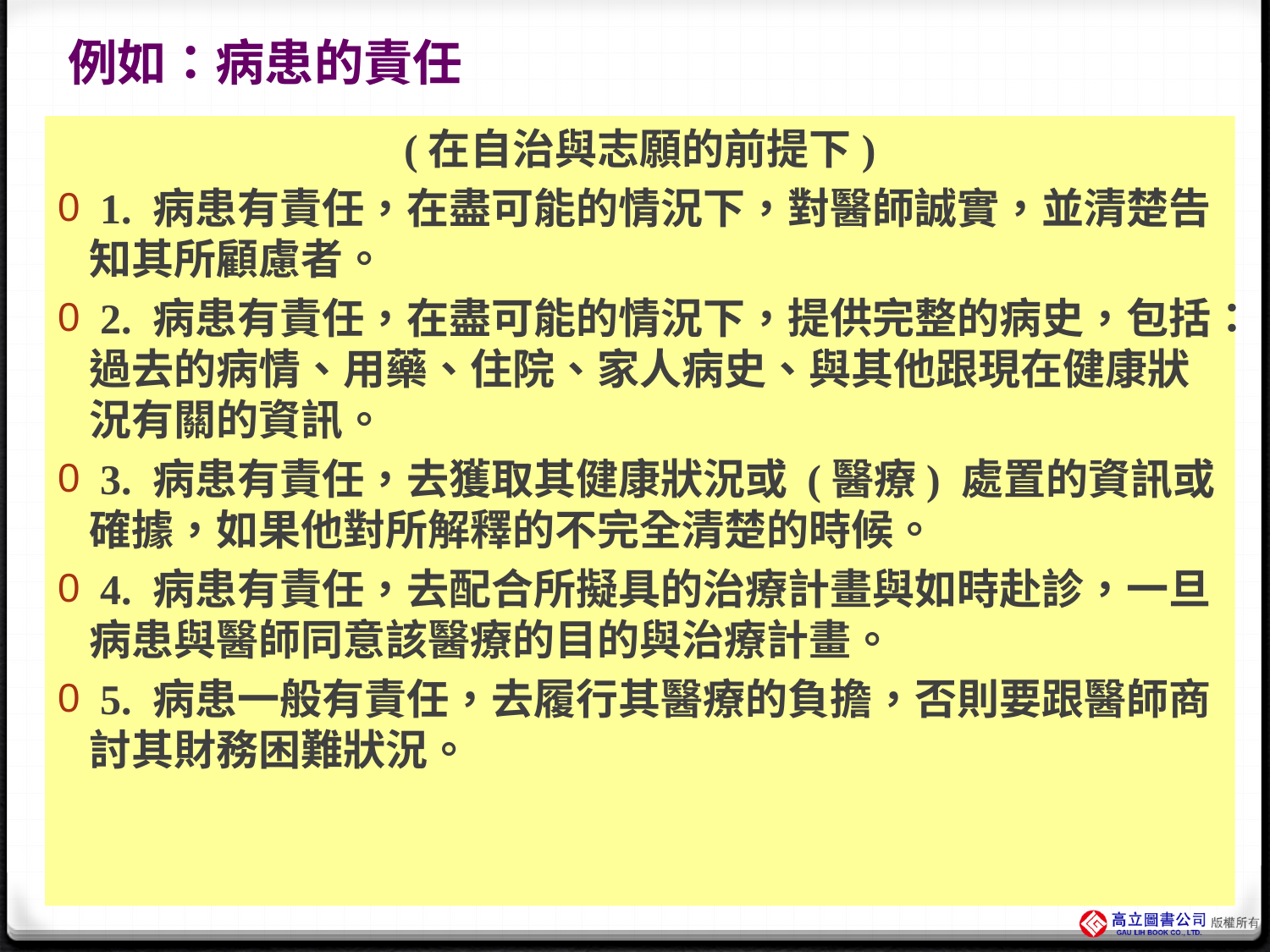

# 例如：病患的責任
(在自治與志願的前提下)
 1. 病患有責任，在盡可能的情況下，對醫師誠實，並清楚告知其所顧慮者。
 2. 病患有責任，在盡可能的情況下，提供完整的病史，包括：過去的病情、用藥、住院、家人病史、與其他跟現在健康狀況有關的資訊。
 3. 病患有責任，去獲取其健康狀況或 (醫療) 處置的資訊或確據，如果他對所解釋的不完全清楚的時候。
 4. 病患有責任，去配合所擬具的治療計畫與如時赴診，一旦病患與醫師同意該醫療的目的與治療計畫。
 5. 病患一般有責任，去履行其醫療的負擔，否則要跟醫師商討其財務困難狀況。